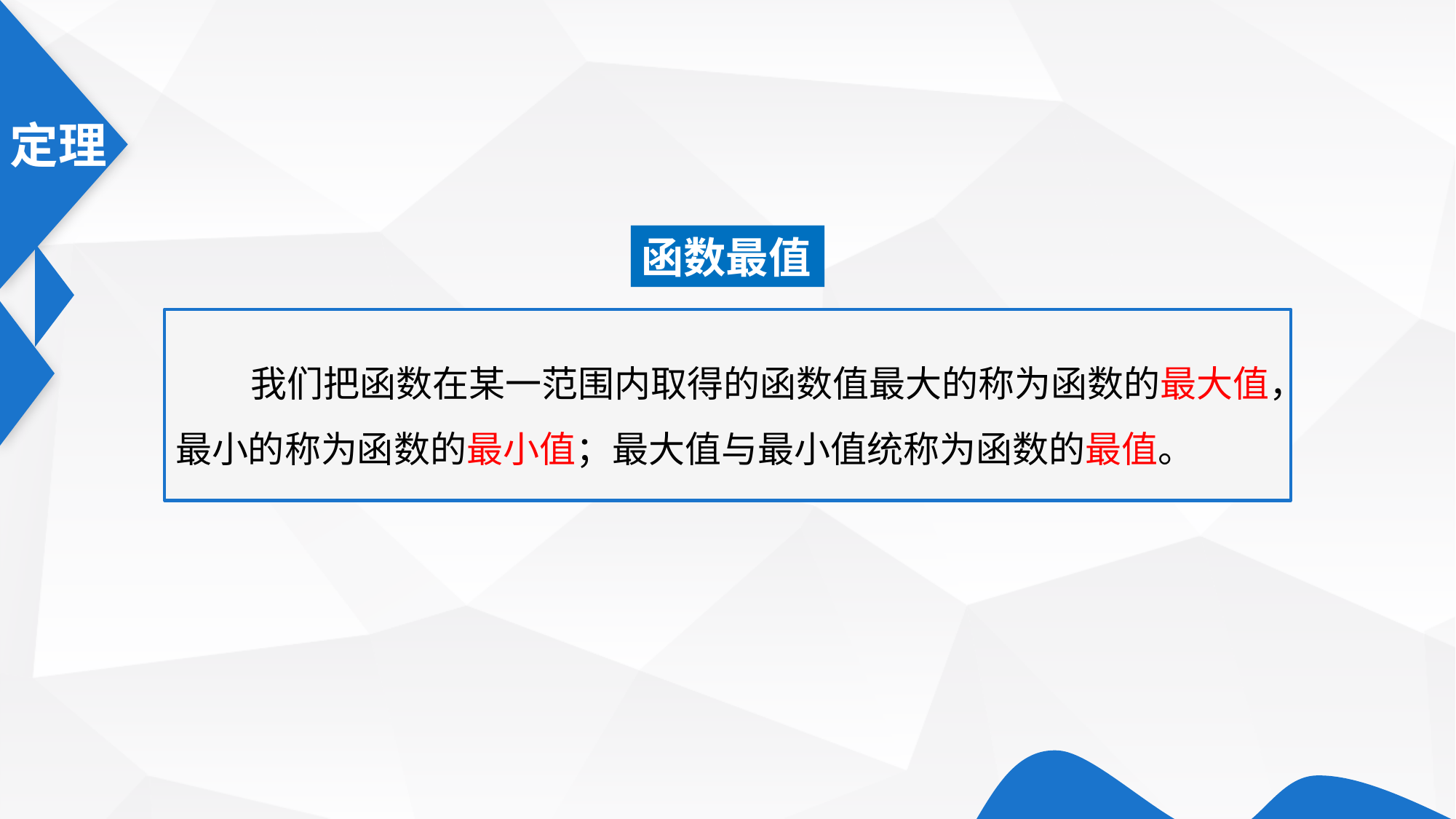

函数最值

	我们把函数在某一范围内取得的函数值最大的称为函数的最大值，最小的称为函数的最小值；最大值与最小值统称为函数的最值。